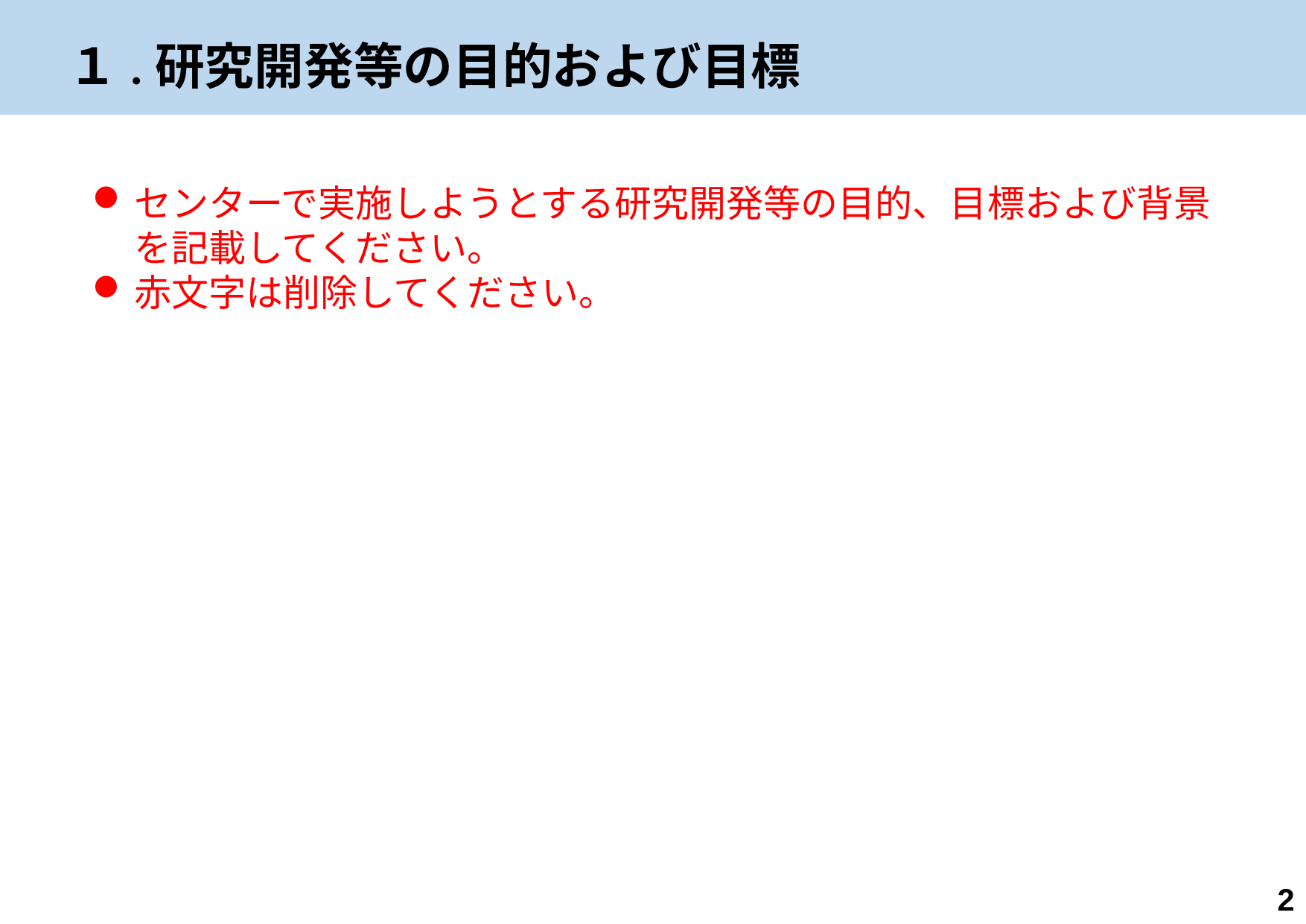

１.研究開発等の目的および目標
センターで実施しようとする研究開発等の目的、目標および背景を記載してください。
赤文字は削除してください。

2